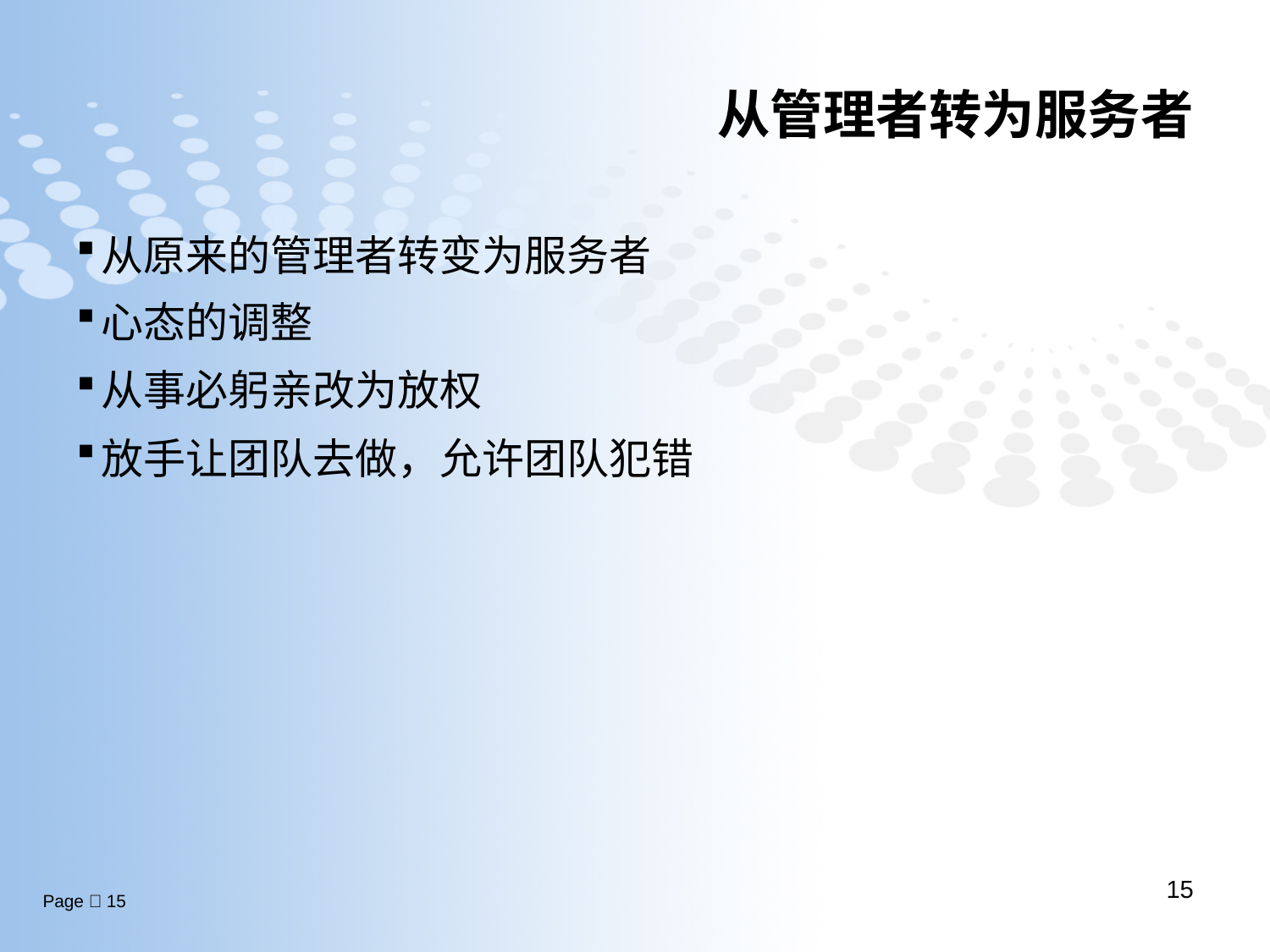

# 从管理者转为服务者
从原来的管理者转变为服务者
心态的调整
从事必躬亲改为放权
放手让团队去做，允许团队犯错
15